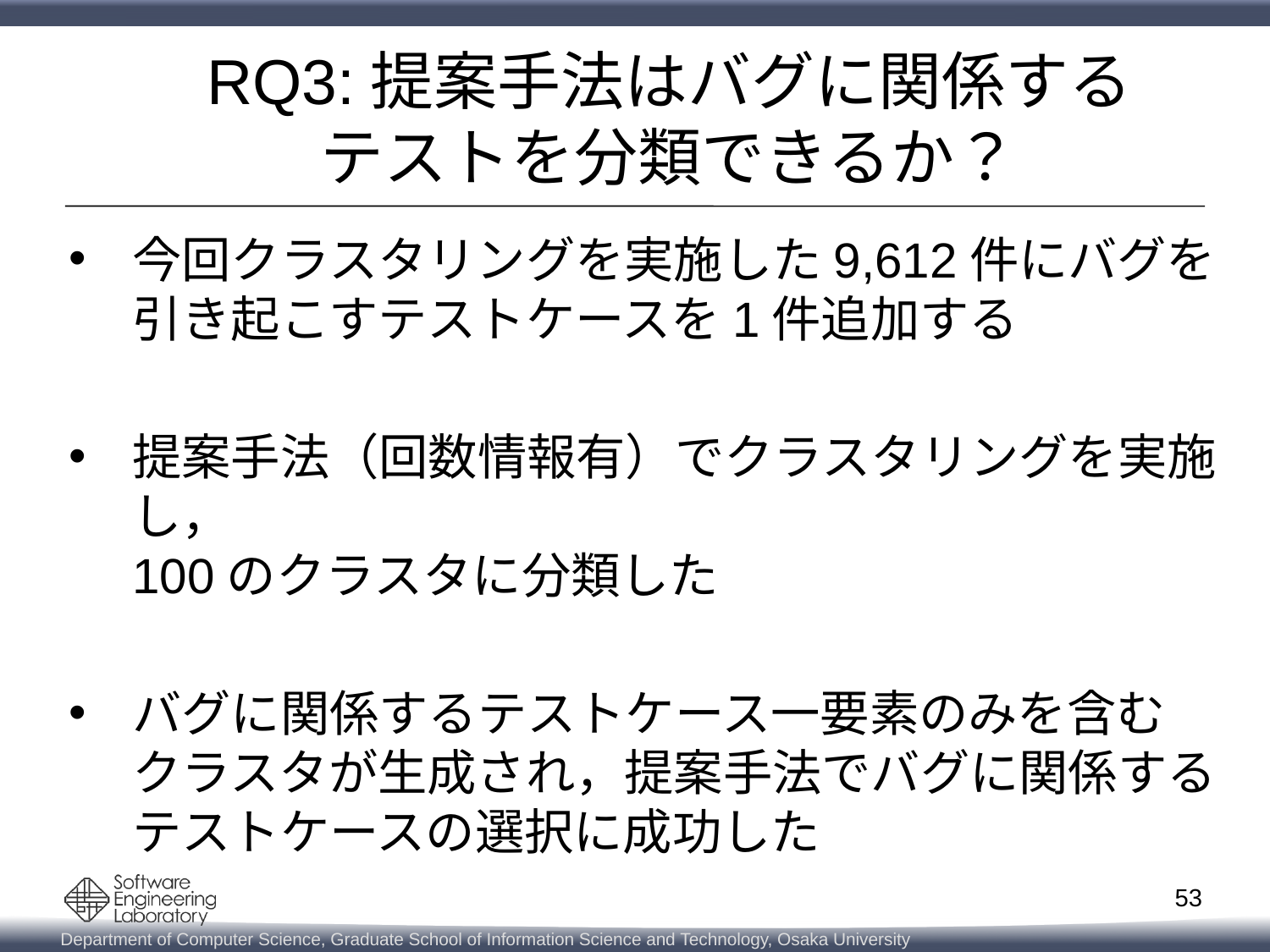

RQ3:提案手法はバグに関係する
テストを分類できるか？
今回クラスタリングを実施した9,612件にバグを
引き起こすテストケースを1件追加する

提案手法（回数情報有）でクラスタリングを実施し，
100のクラスタに分類した

バグに関係するテストケース一要素のみを含む
クラスタが生成され，提案手法でバグに関係する
テストケースの選択に成功した
53